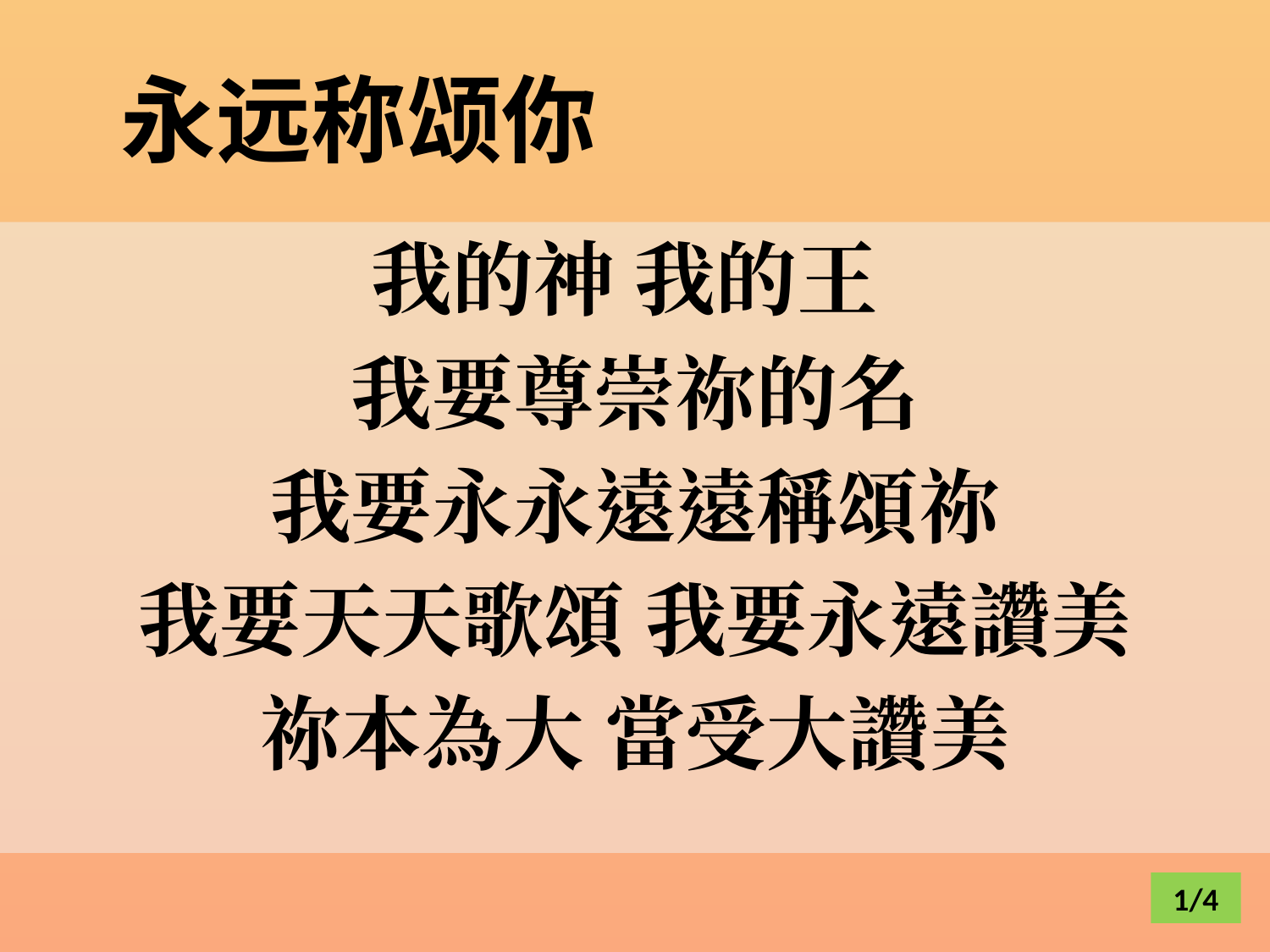

# 永远称颂你
我的神 我的王
我要尊崇祢的名
我要永永遠遠稱頌祢
我要天天歌頌 我要永遠讚美
祢本為大 當受大讚美
1/4